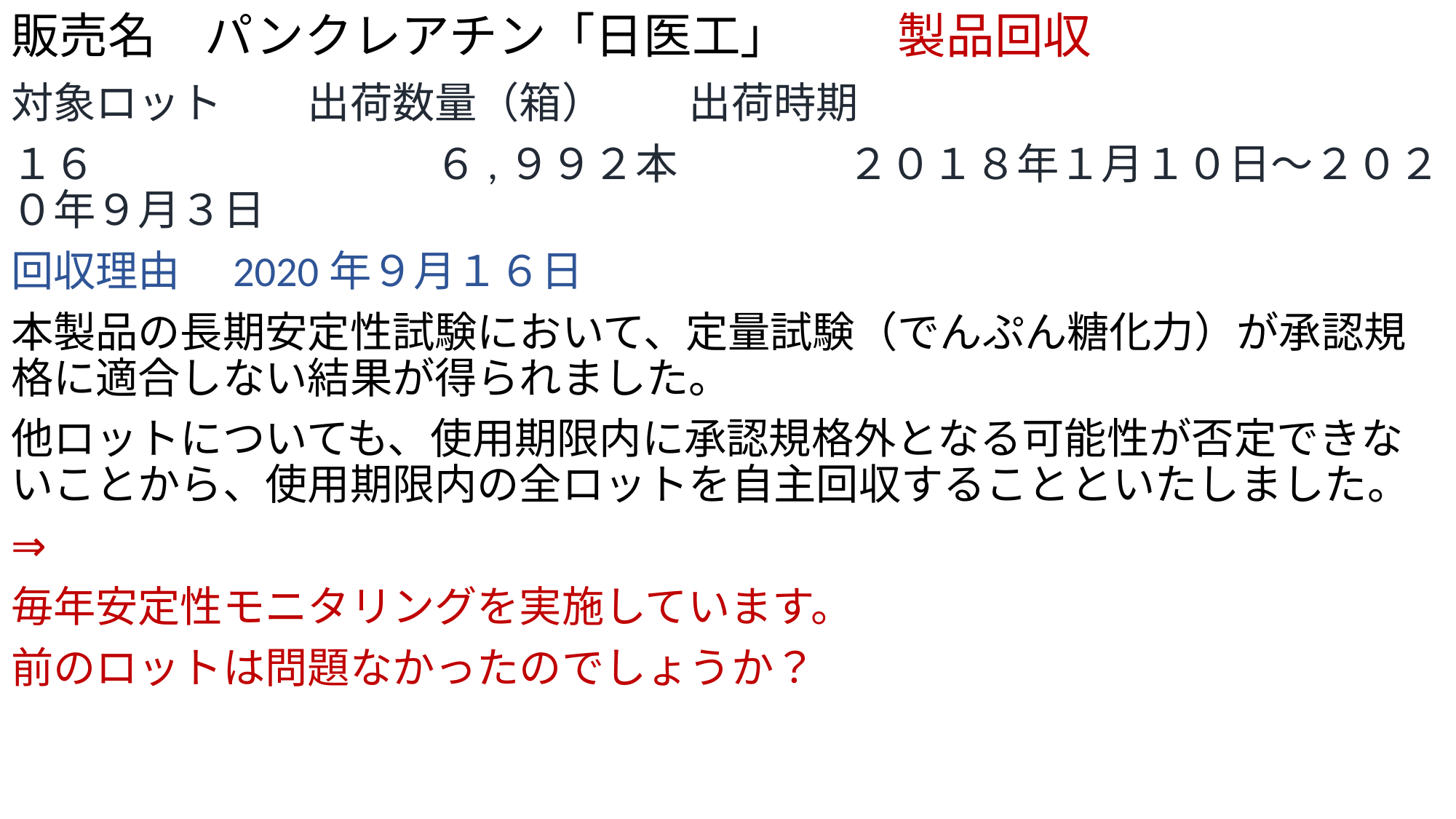

# 販売名　パンクレアチン「日医工」　 　製品回収
対象ロット　　出荷数量（箱）　　出荷時期
１６　　　　　　　　６,９９２本　　　　２０１８年１月１０日～２０２０年９月３日
回収理由　2020年９月１６日
本製品の長期安定性試験において、定量試験（でんぷん糖化力）が承認規格に適合しない結果が得られました。
他ロットについても、使用期限内に承認規格外となる可能性が否定できないことから、使用期限内の全ロットを自主回収することといたしました。
⇒
毎年安定性モニタリングを実施しています。
前のロットは問題なかったのでしょうか？